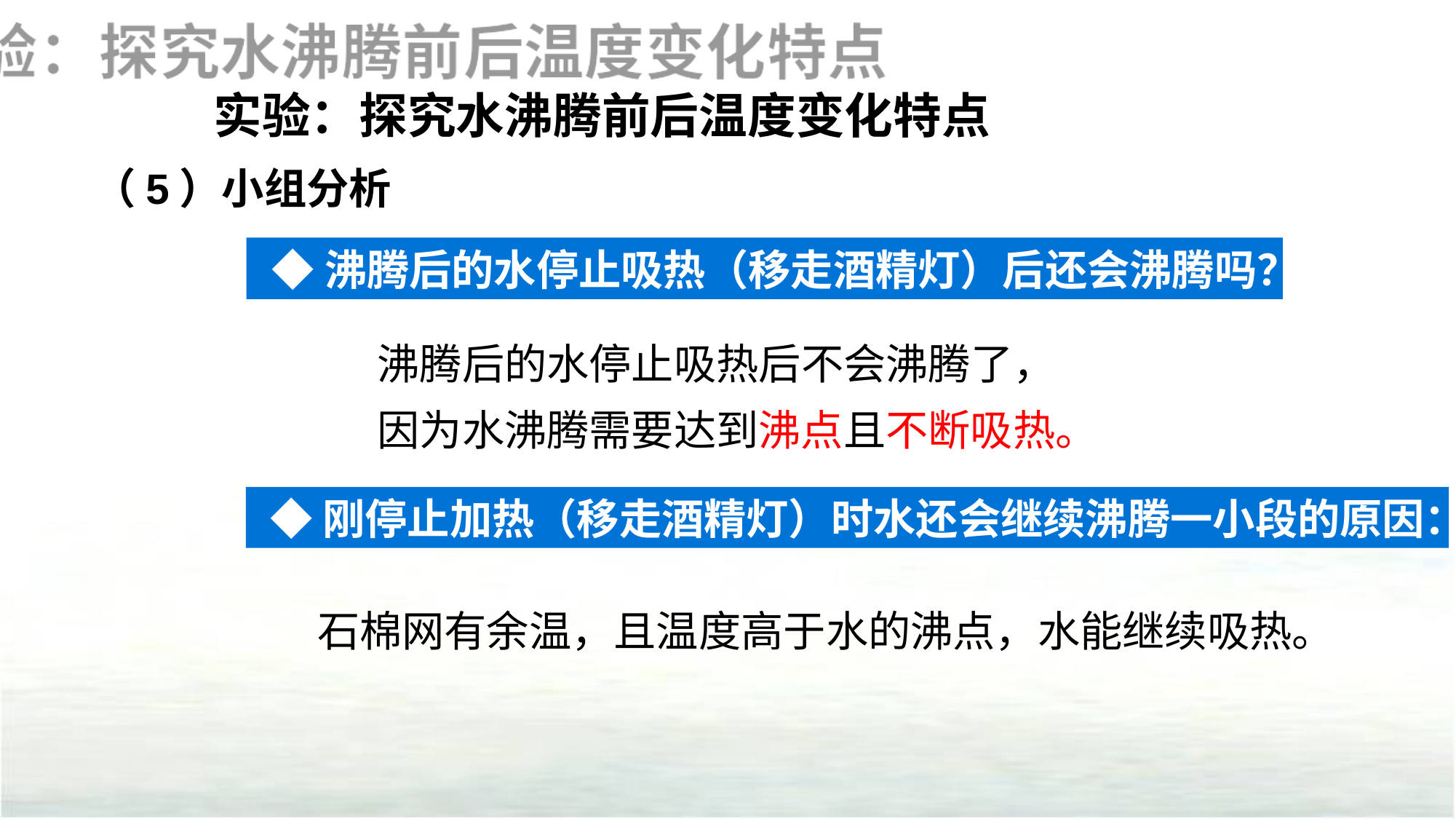

实验：探究水沸腾前后温度变化特点
（5）小组分析
◆沸腾后的水停止吸热（移走酒精灯）后还会沸腾吗？
沸腾后的水停止吸热后不会沸腾了，
因为水沸腾需要达到沸点且不断吸热。
◆刚停止加热（移走酒精灯）时水还会继续沸腾一小段的原因：间：

石棉网有余温，且温度高于水的沸点，水能继续吸热。